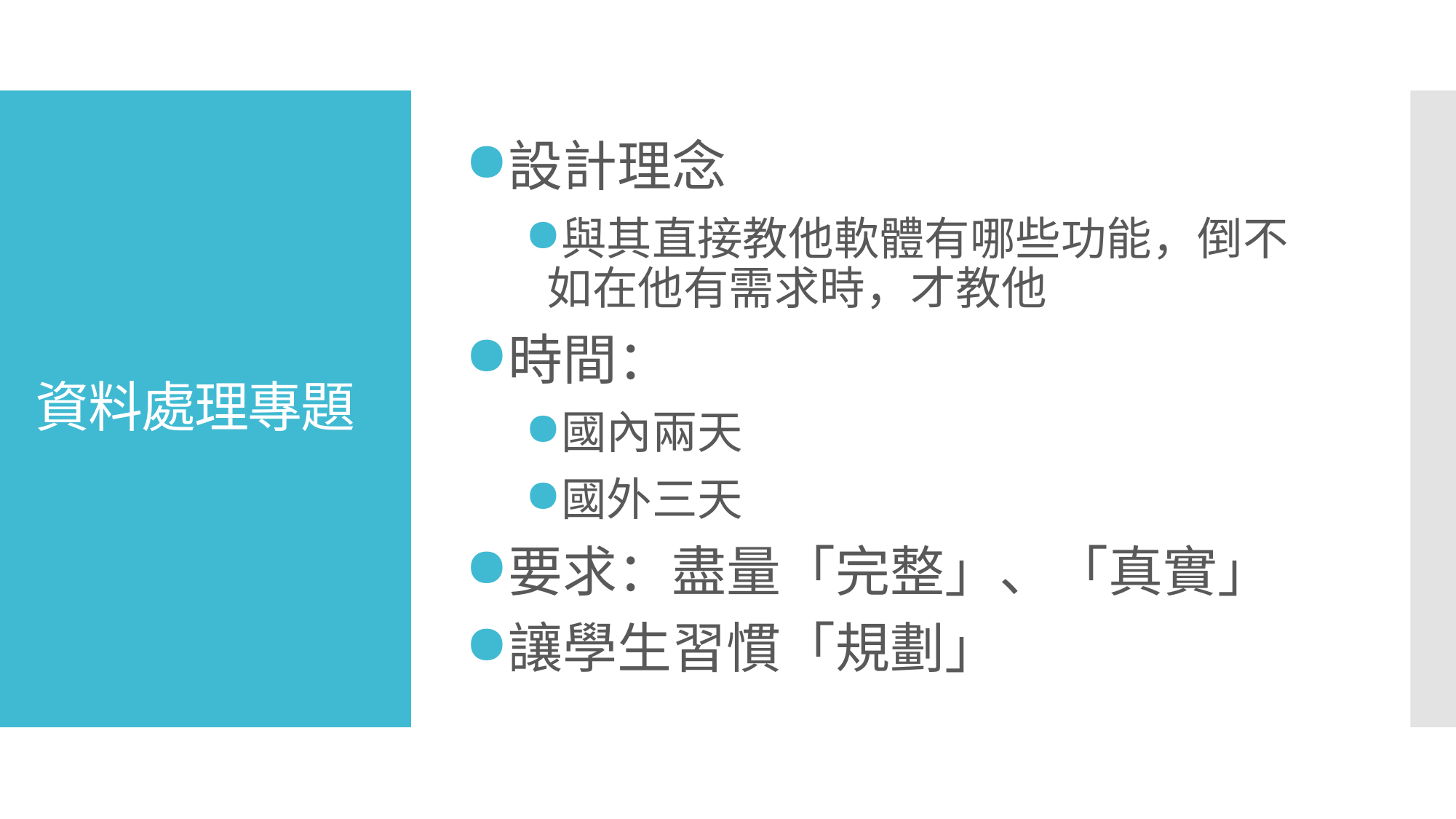

設計理念
與其直接教他軟體有哪些功能，倒不如在他有需求時，才教他
時間：
國內兩天
國外三天
要求：盡量「完整」、「真實」
讓學生習慣「規劃」
# 資料處理專題